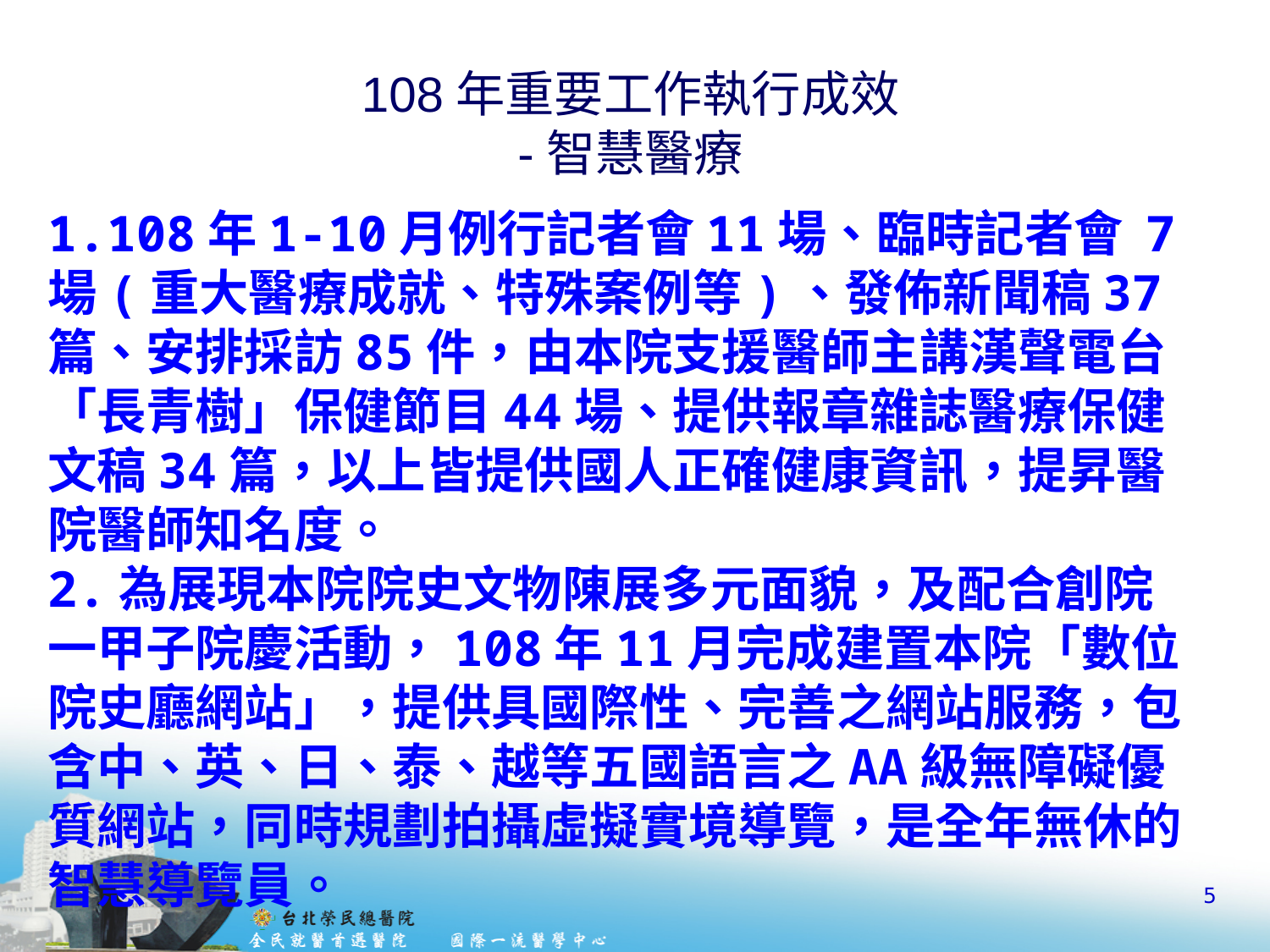

108年重要工作執行成效
-智慧醫療
1.108年1-10月例行記者會11場、臨時記者會 7 場(重大醫療成就、特殊案例等)、發佈新聞稿37 篇、安排採訪85件，由本院支援醫師主講漢聲電台「長青樹」保健節目44場、提供報章雜誌醫療保健文稿34篇，以上皆提供國人正確健康資訊，提昇醫院醫師知名度。
2.為展現本院院史文物陳展多元面貌，及配合創院一甲子院慶活動，108年11月完成建置本院「數位院史廳網站」，提供具國際性、完善之網站服務，包含中、英、日、泰、越等五國語言之AA級無障礙優質網站，同時規劃拍攝虛擬實境導覽，是全年無休的智慧導覽員。
5